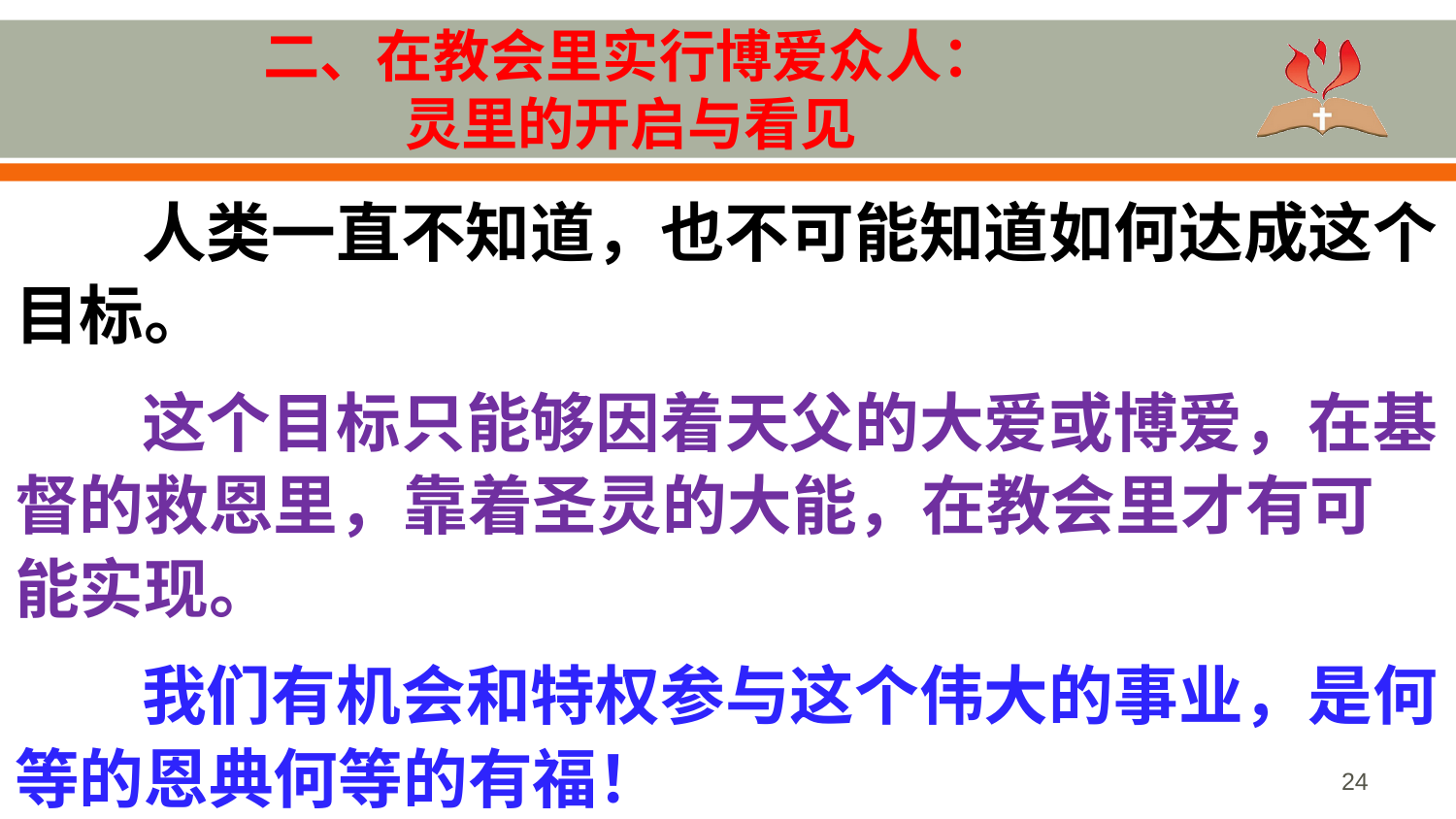

# 二、在教会里实行博爱众人： 灵里的开启与看见
人类一直不知道，也不可能知道如何达成这个目标。
这个目标只能够因着天父的大爱或博爱，在基督的救恩里，靠着圣灵的大能，在教会里才有可能实现。
我们有机会和特权参与这个伟大的事业，是何等的恩典何等的有福！

24